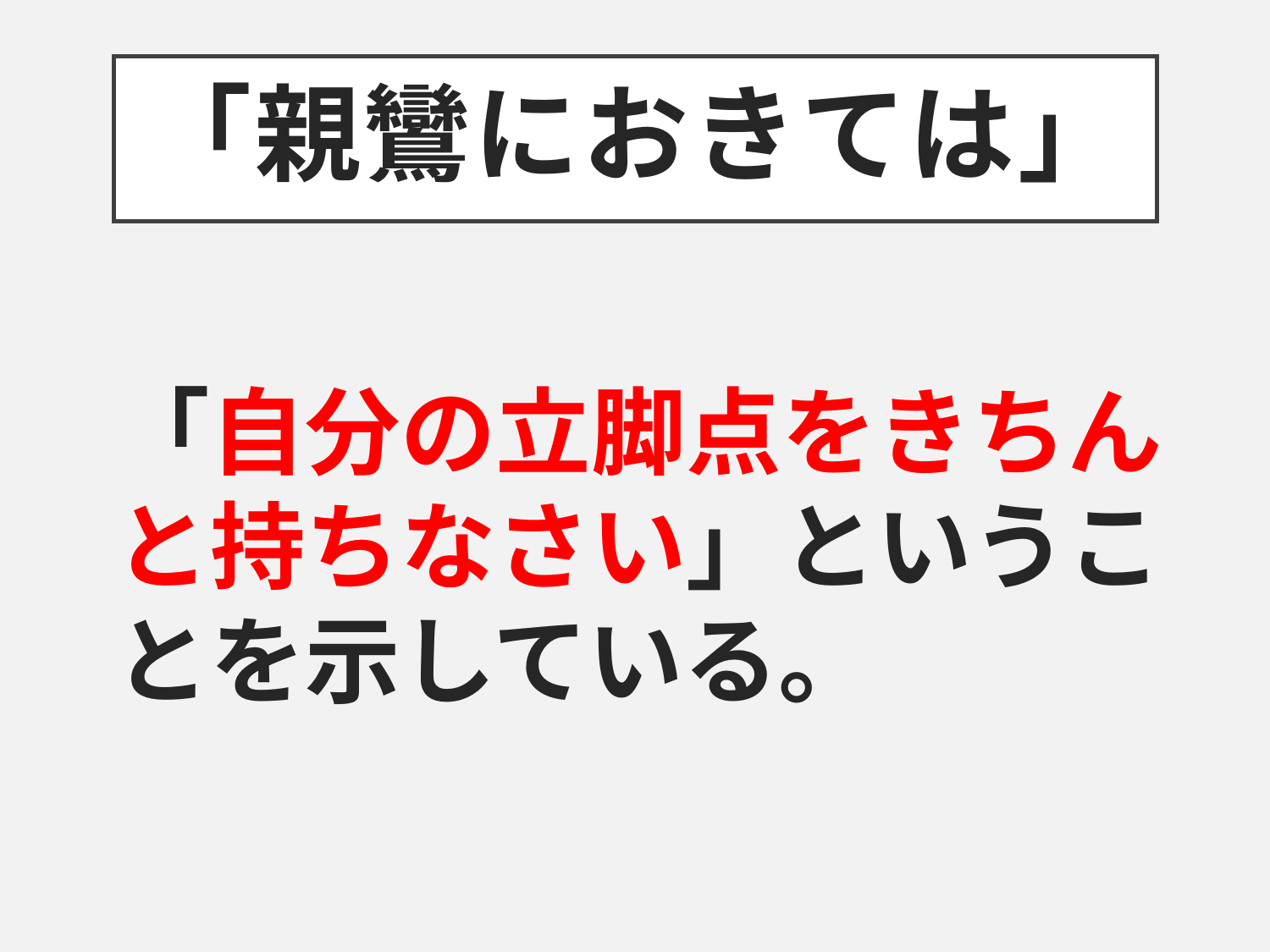

# 「親鸞におきては」
「自分の立脚点をきちんと持ちなさい」ということを示している。